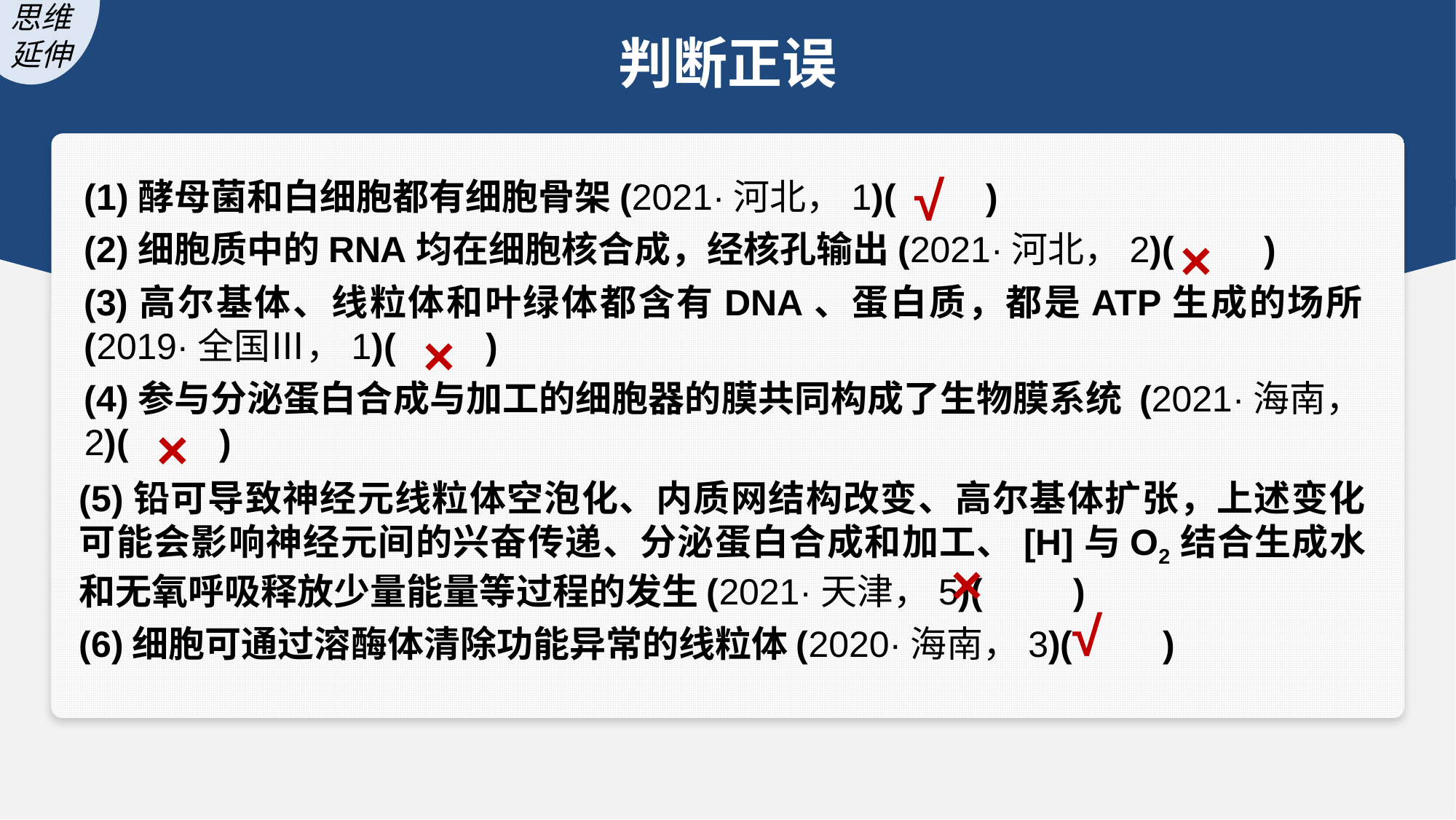

判断正误

√
(1)酵母菌和白细胞都有细胞骨架(2021·河北，1)(　　)
(2)细胞质中的RNA均在细胞核合成，经核孔输出(2021·河北，2)(　　)
(3)高尔基体、线粒体和叶绿体都含有DNA、蛋白质，都是ATP生成的场所(2019·全国Ⅲ，1)(　　)
(4)参与分泌蛋白合成与加工的细胞器的膜共同构成了生物膜系统 (2021·海南，2)(　　)
×
×
×
(5)铅可导致神经元线粒体空泡化、内质网结构改变、高尔基体扩张，上述变化可能会影响神经元间的兴奋传递、分泌蛋白合成和加工、[H]与O2结合生成水和无氧呼吸释放少量能量等过程的发生(2021·天津，5)(　　)
(6)细胞可通过溶酶体清除功能异常的线粒体(2020·海南，3)(　　)
×
√